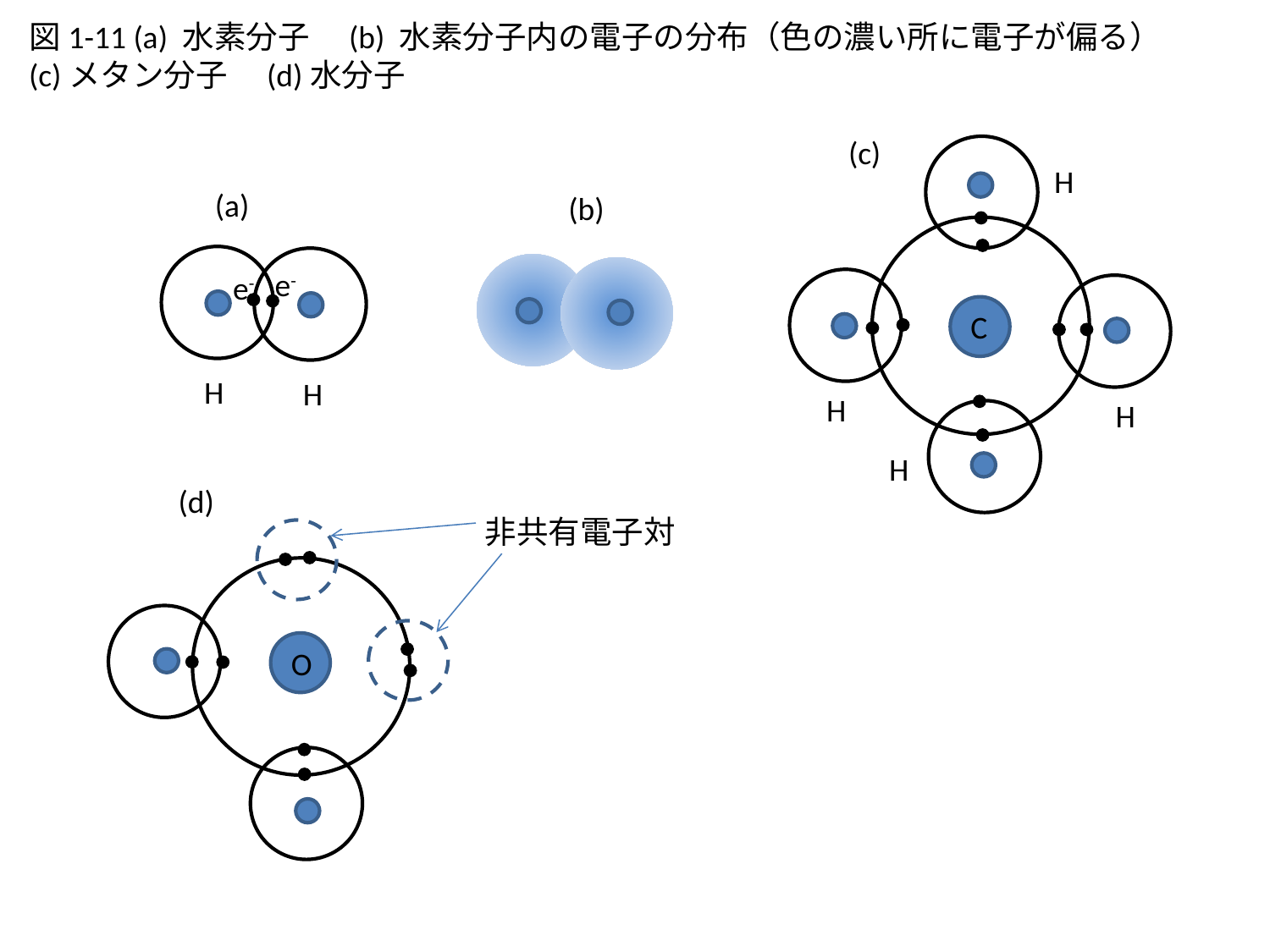

図1-11 (a) 水素分子　(b) 水素分子内の電子の分布（色の濃い所に電子が偏る）
(c)メタン分子　(d)水分子
(c)

H

(a)
(b)

e-
e-

C

H
H
H
H

H

(d)
非共有電子対

O